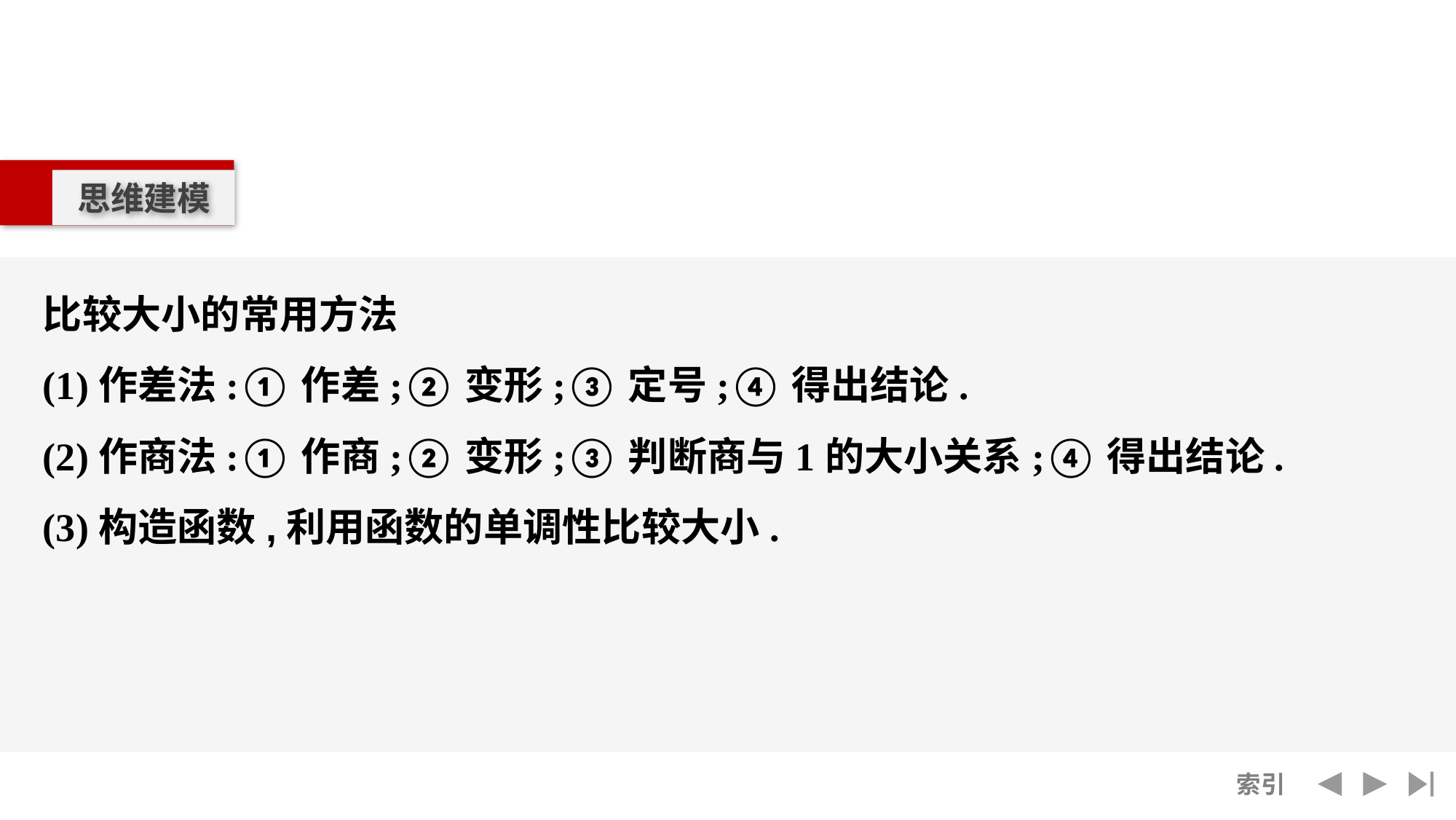

思维建模

比较大小的常用方法
(1)作差法:①作差;②变形;③定号;④得出结论.
(2)作商法:①作商;②变形;③判断商与1的大小关系;④得出结论.
(3)构造函数,利用函数的单调性比较大小.